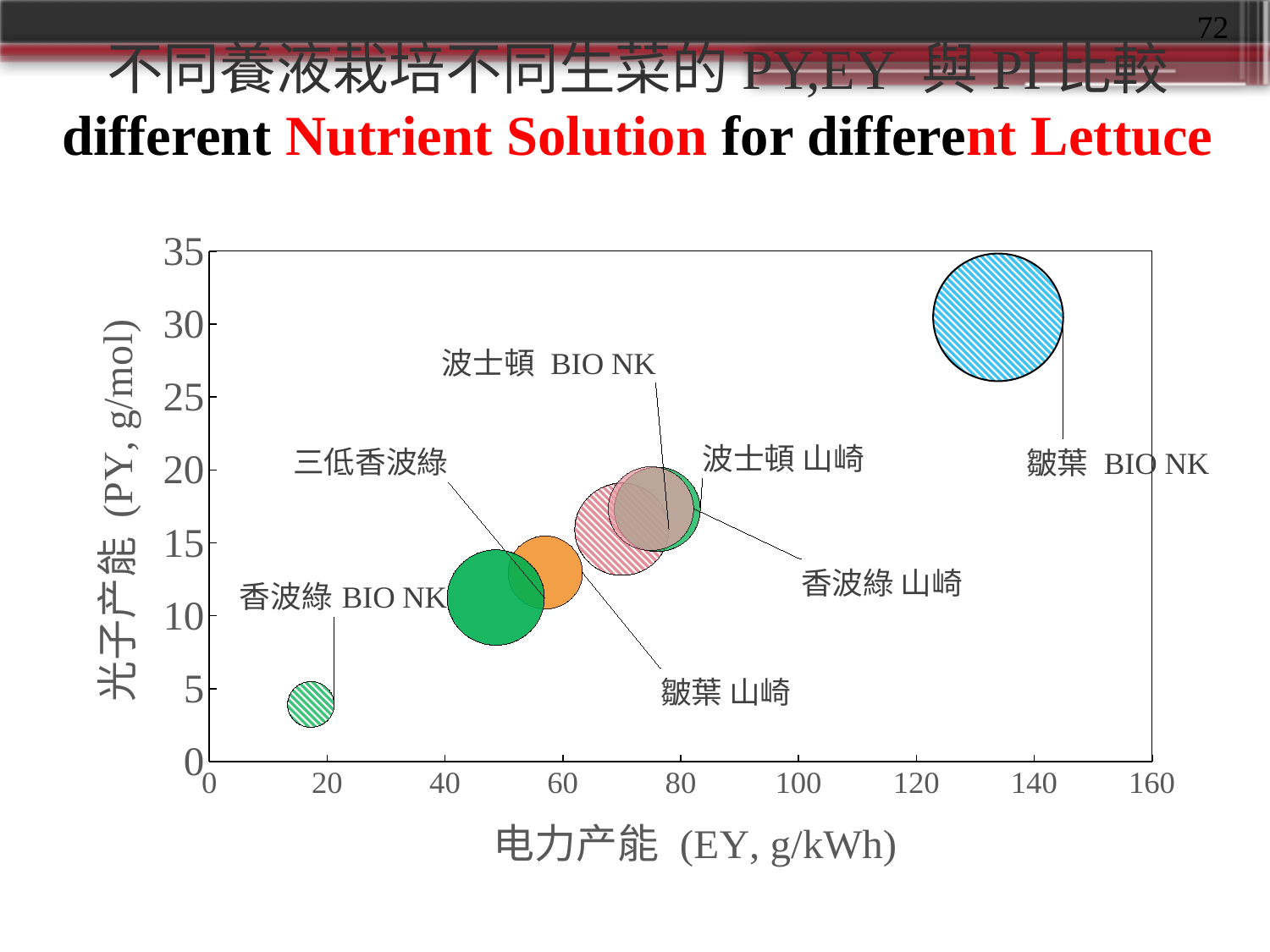

# 不同養液栽培不同生菜的PY,EY 與PI比較
72
different Nutrient Solution for different Lettuce

### Chart

| Category |  |
|---|---|